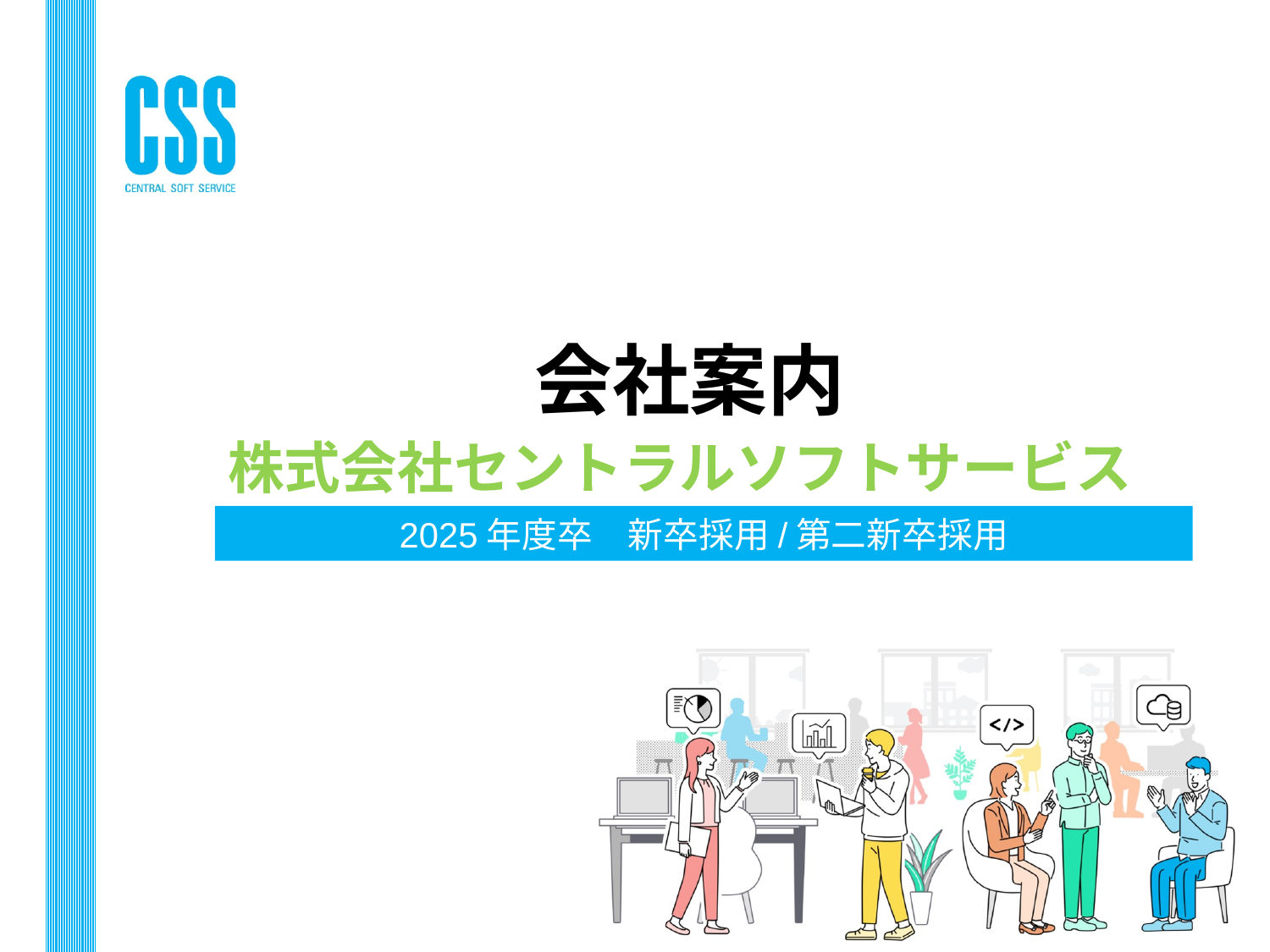

# 会社案内
株式会社セントラルソフトサービス
2025年度卒　新卒採用/第二新卒採用